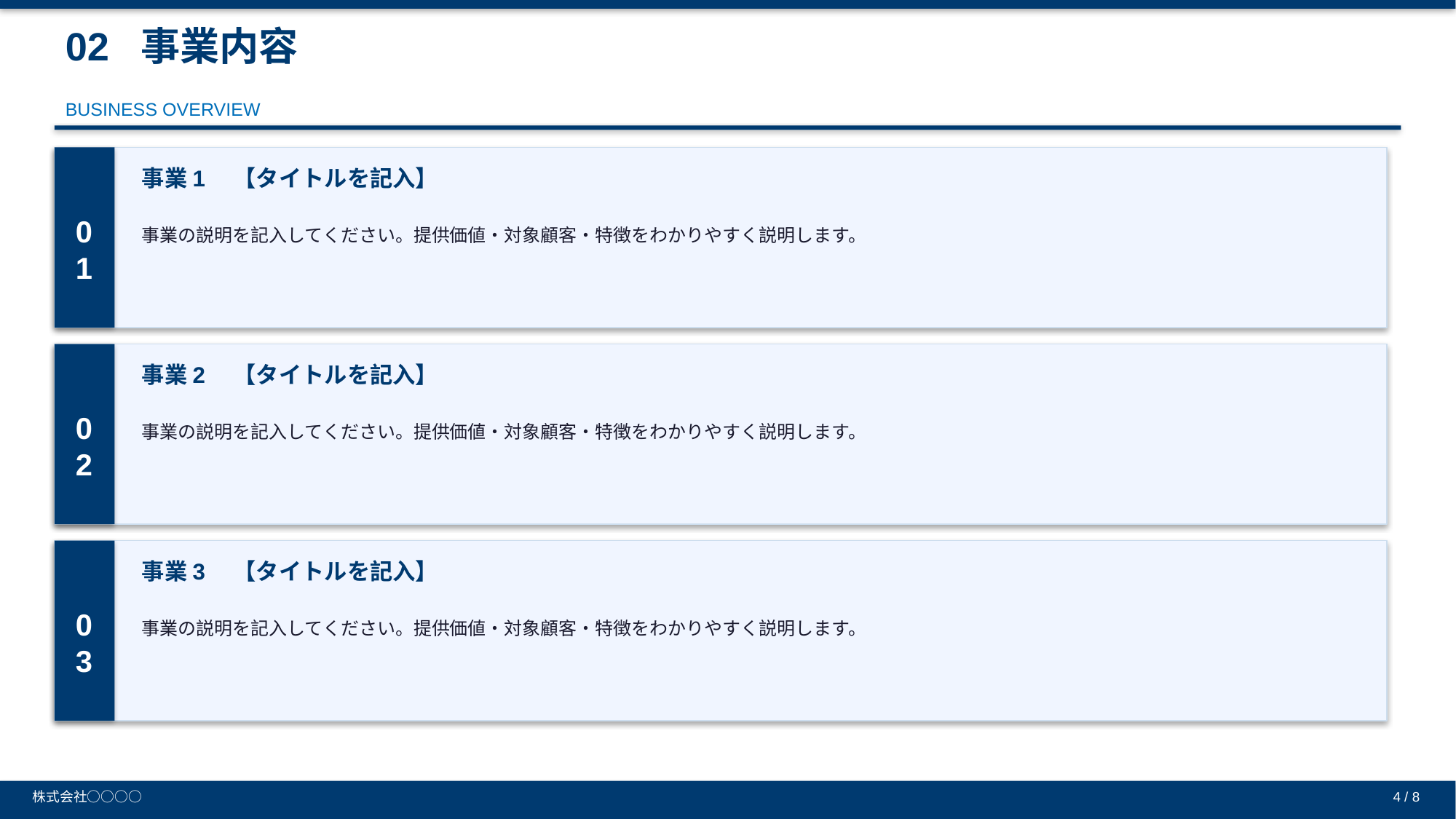

02  事業内容
BUSINESS OVERVIEW

事業1　【タイトルを記入】
01
事業の説明を記入してください。提供価値・対象顧客・特徴をわかりやすく説明します。

事業2　【タイトルを記入】
02
事業の説明を記入してください。提供価値・対象顧客・特徴をわかりやすく説明します。

事業3　【タイトルを記入】
03
事業の説明を記入してください。提供価値・対象顧客・特徴をわかりやすく説明します。

株式会社○○○○
4 / 8